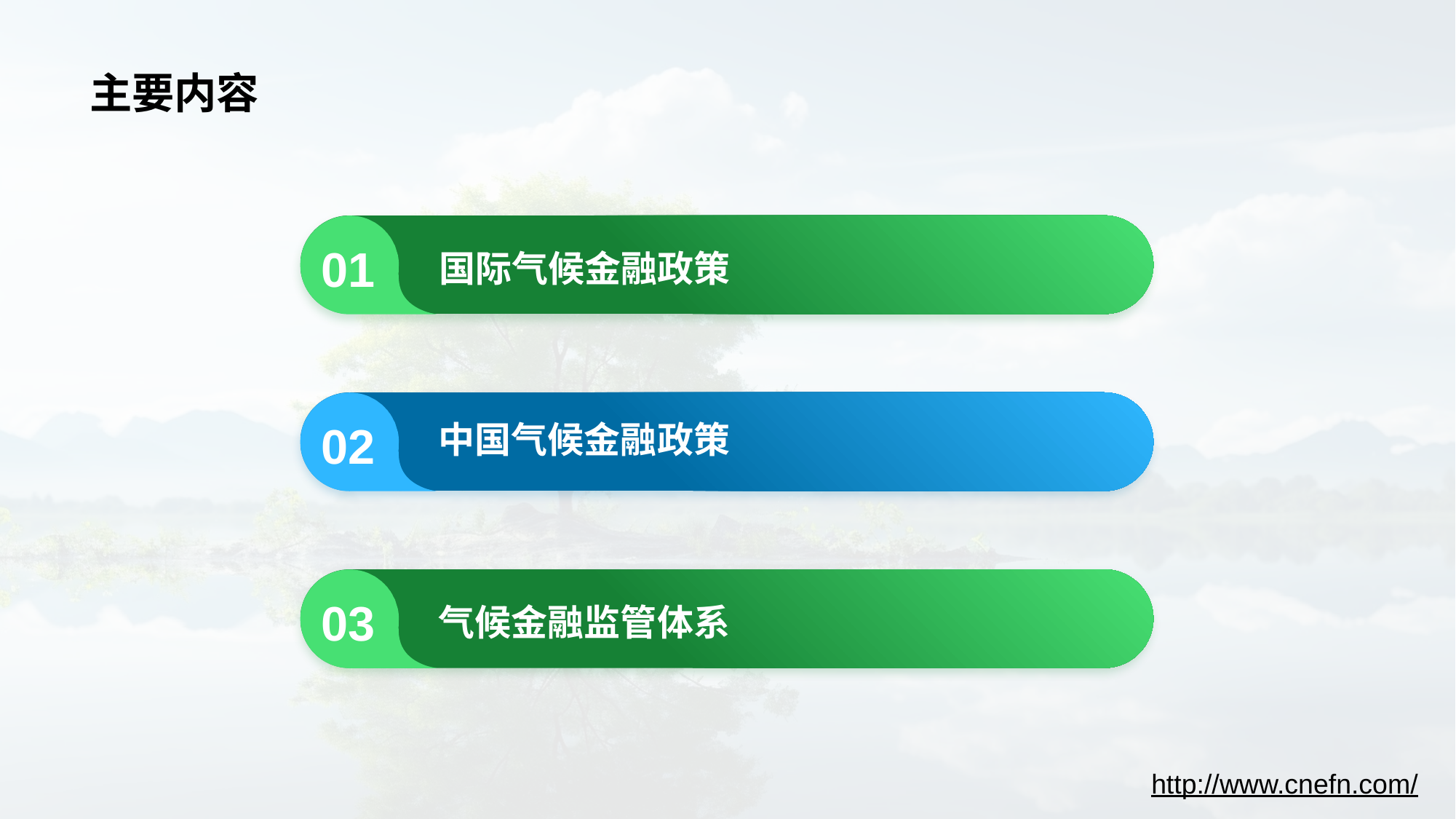

# 主要内容

01
国际气候金融政策

02
中国气候金融政策

03
气候金融监管体系